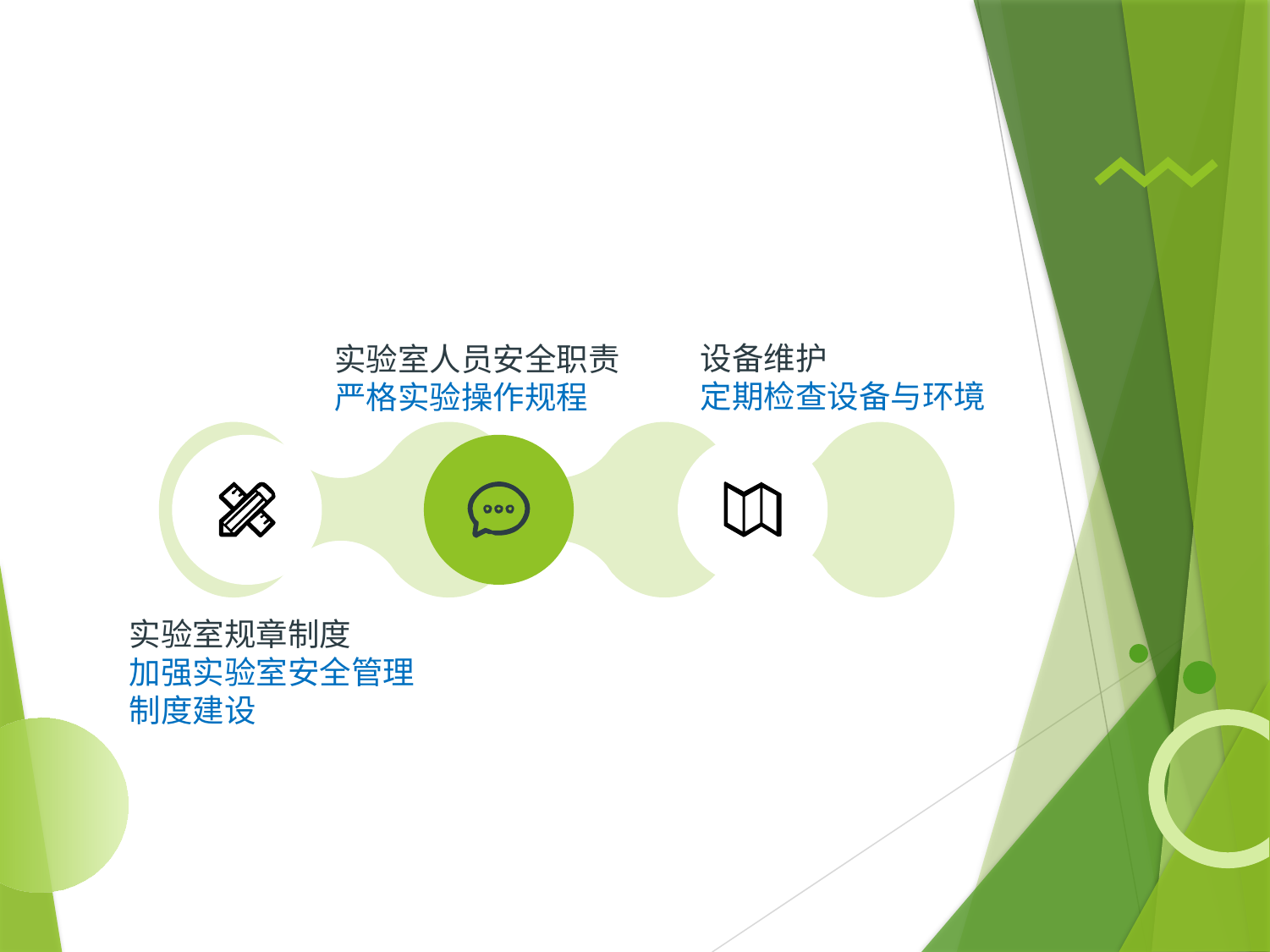

设备维护
定期检查设备与环境
实验室人员安全职责
严格实验操作规程

实验室规章制度
加强实验室安全管理制度建设